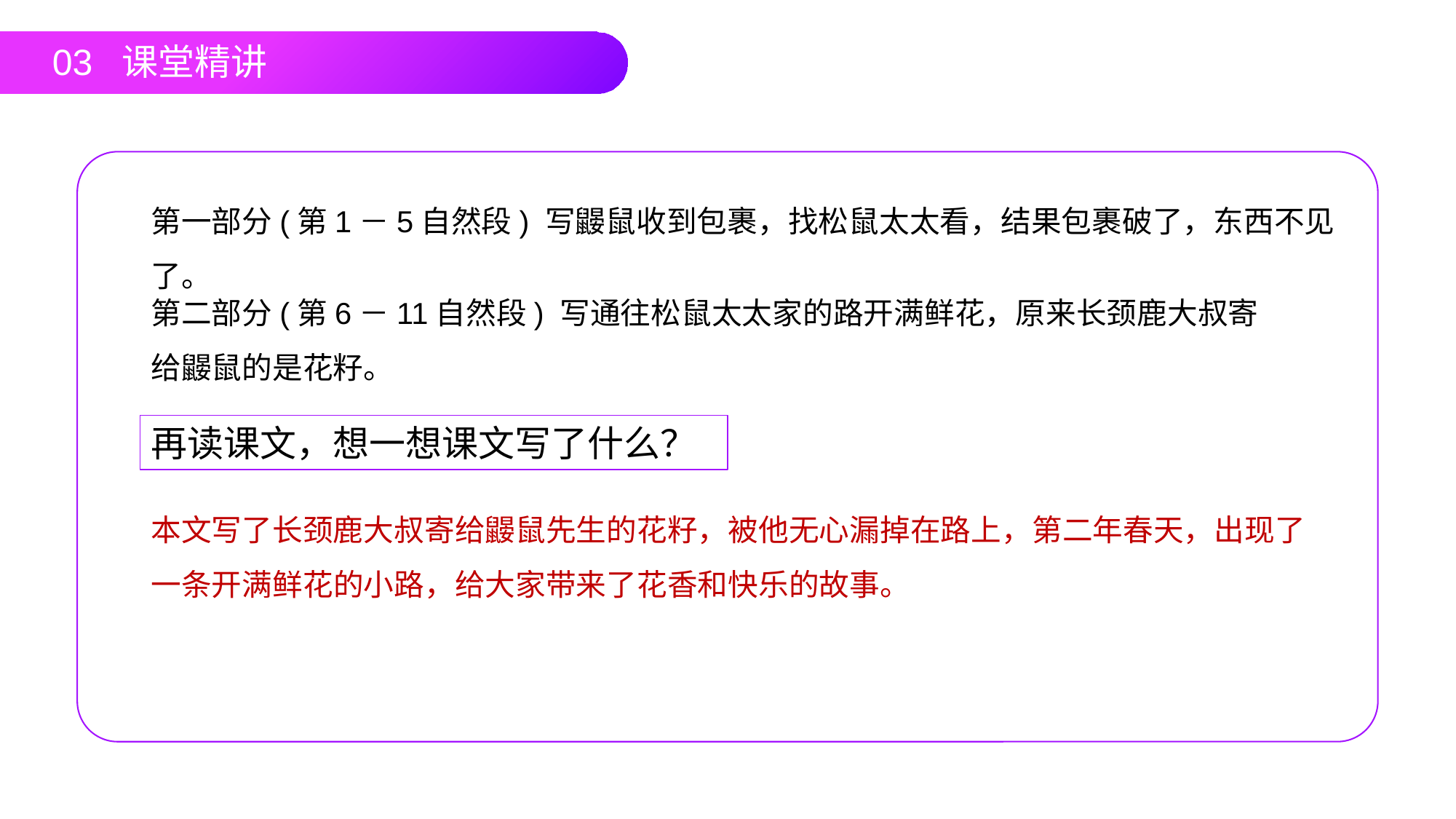

03  课堂精讲
第一部分(第1－5自然段) 写鼹鼠收到包裹，找松鼠太太看，结果包裹破了，东西不见了。
第二部分(第6－11自然段) 写通往松鼠太太家的路开满鲜花，原来长颈鹿大叔寄给鼹鼠的是花籽。
再读课文，想一想课文写了什么？
本文写了长颈鹿大叔寄给鼹鼠先生的花籽，被他无心漏掉在路上，第二年春天，出现了一条开满鲜花的小路，给大家带来了花香和快乐的故事。